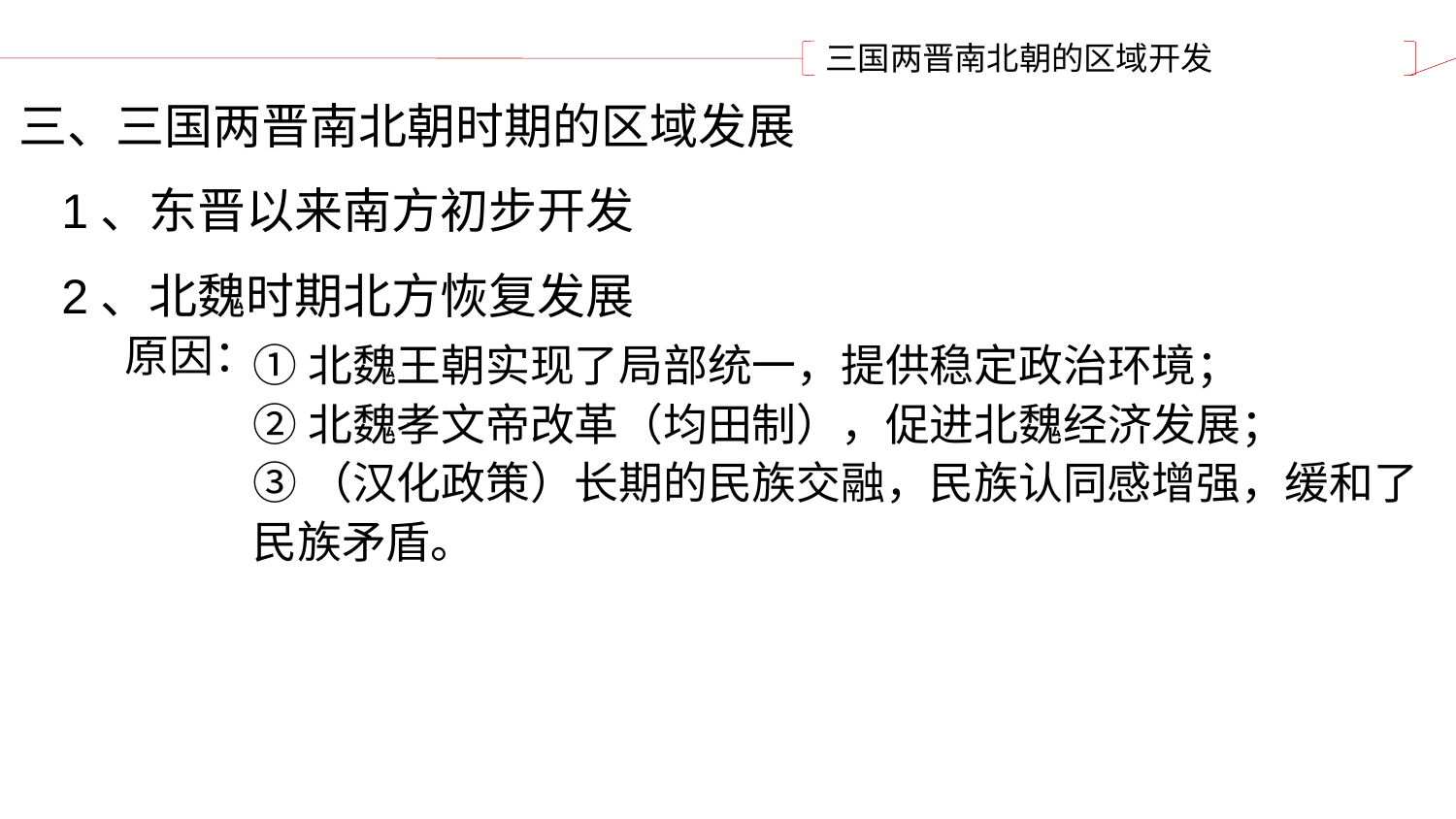

三国两晋南北朝的区域开发

三、三国两晋南北朝时期的区域发展
1、东晋以来南方初步开发
2、北魏时期北方恢复发展
①北魏王朝实现了局部统一，提供稳定政治环境；
②北魏孝文帝改革（均田制），促进北魏经济发展；
③（汉化政策）长期的民族交融，民族认同感增强，缓和了民族矛盾。
原因：